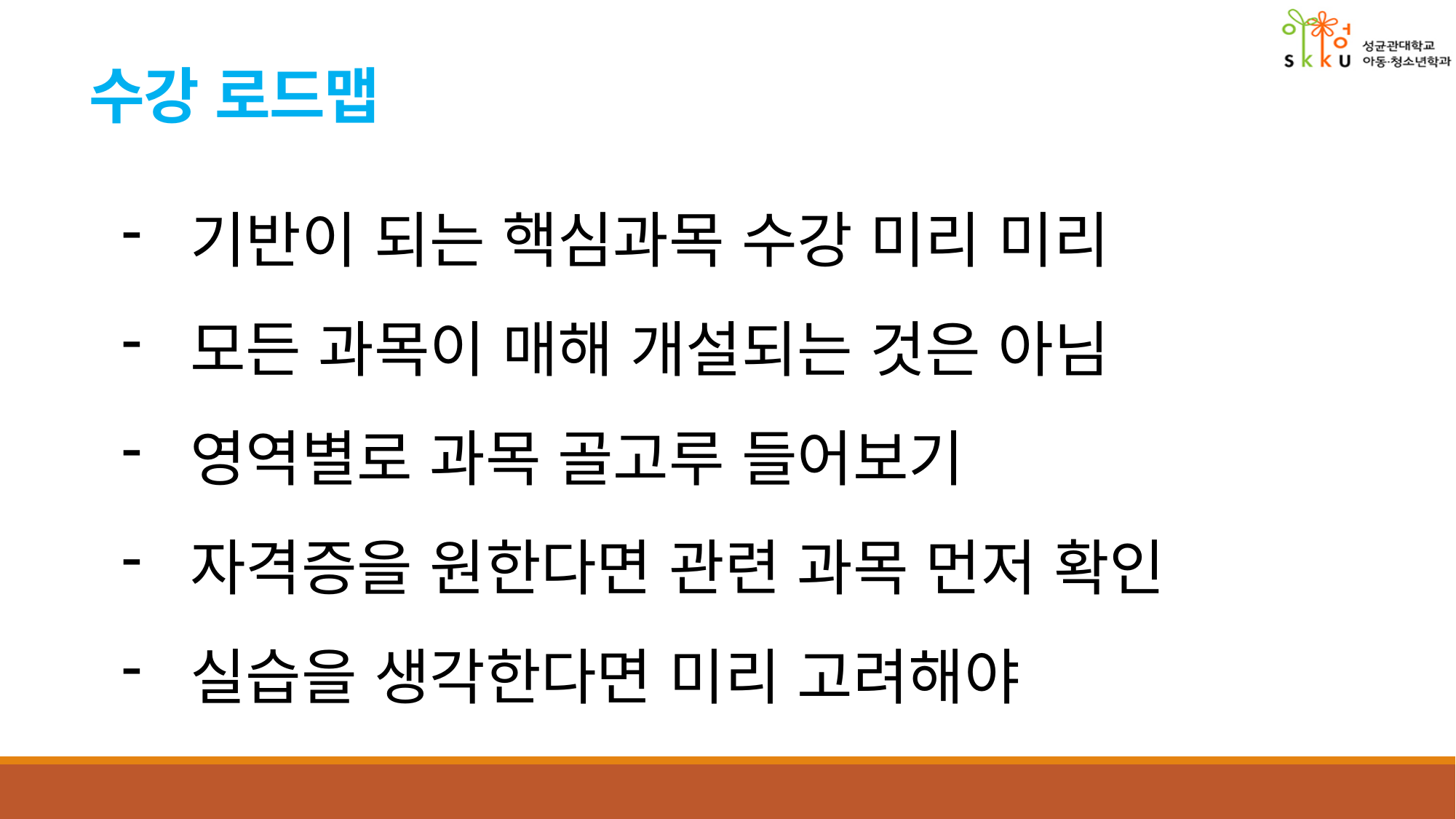

# 수강 로드맵

기반이 되는 핵심과목 수강 미리 미리
모든 과목이 매해 개설되는 것은 아님
영역별로 과목 골고루 들어보기
자격증을 원한다면 관련 과목 먼저 확인
실습을 생각한다면 미리 고려해야